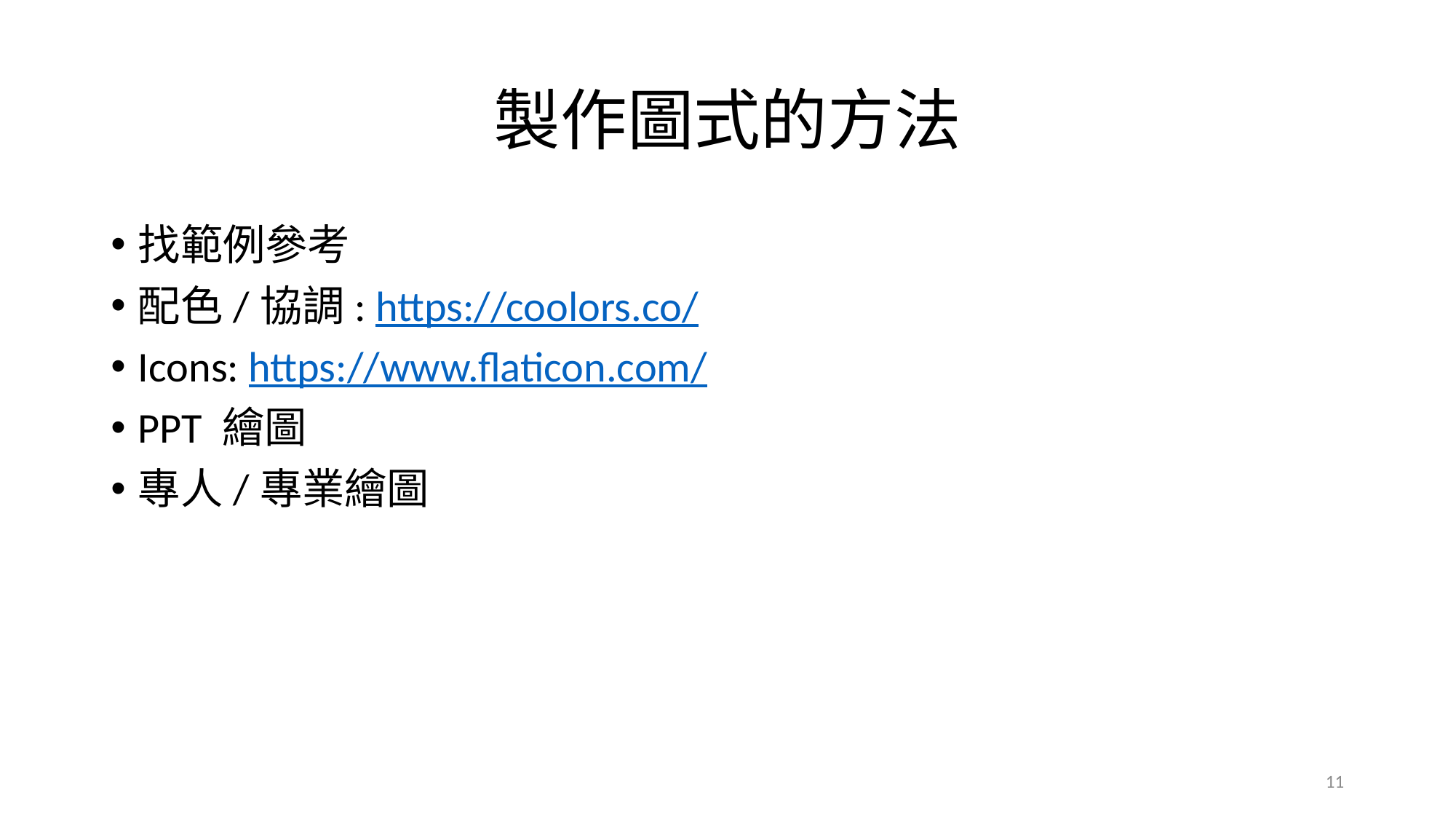

# 製作圖式的方法
找範例參考
配色/協調: https://coolors.co/
Icons: https://www.flaticon.com/
PPT 繪圖
專人/專業繪圖
11